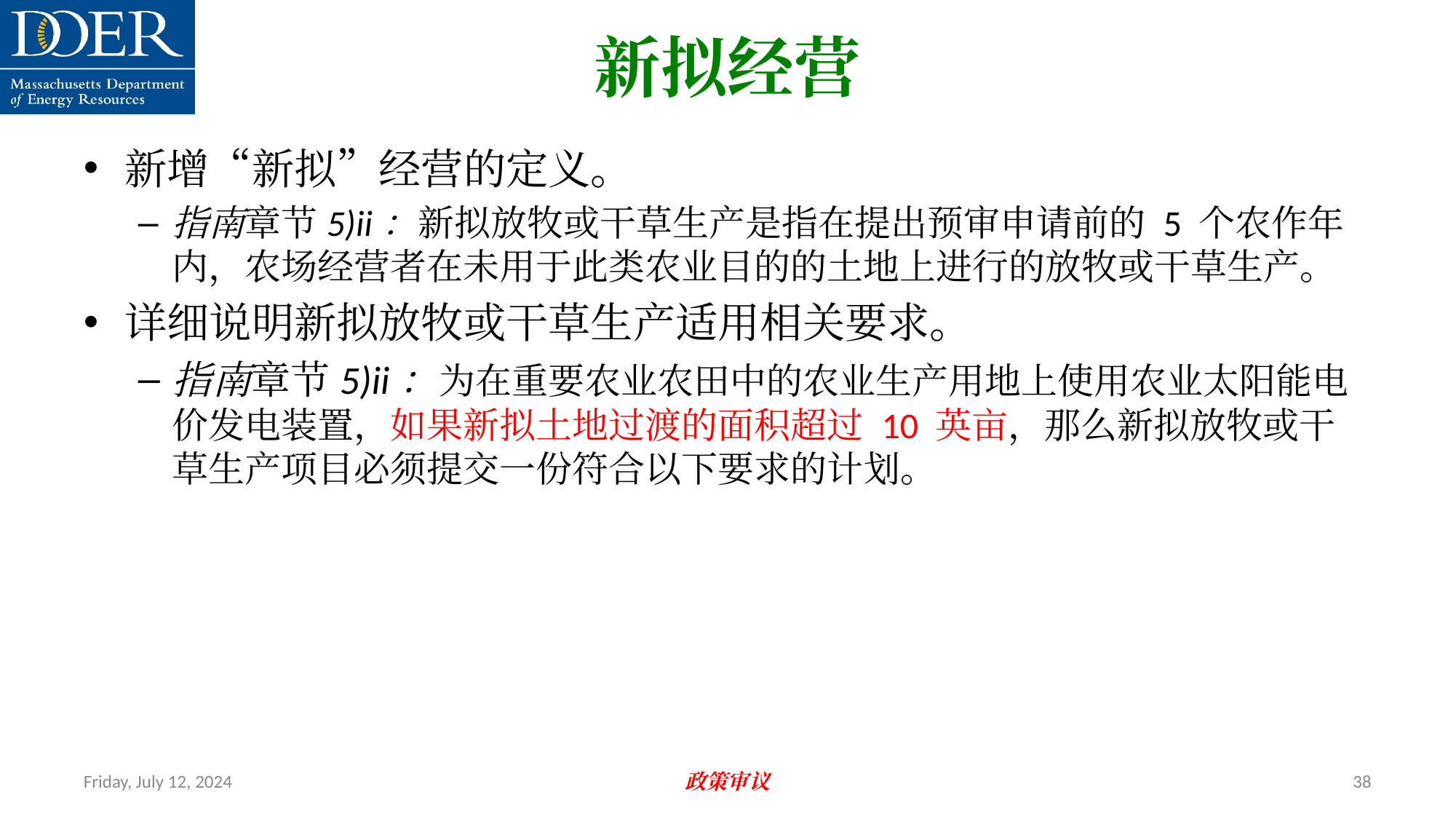

新拟经营
新增“新拟”经营的定义。
指南章节5)ii：新拟放牧或干草生产是指在提出预审申请前的 5 个农作年内，农场经营者在未用于此类农业目的的土地上进行的放牧或干草生产。
详细说明新拟放牧或干草生产适用相关要求。
指南章节5)ii：为在重要农业农田中的农业生产用地上使用农业太阳能电价发电装置，如果新拟土地过渡的面积超过 10 英亩，那么新拟放牧或干草生产项目必须提交一份符合以下要求的计划。

Friday, July 12, 2024
政策审议
38